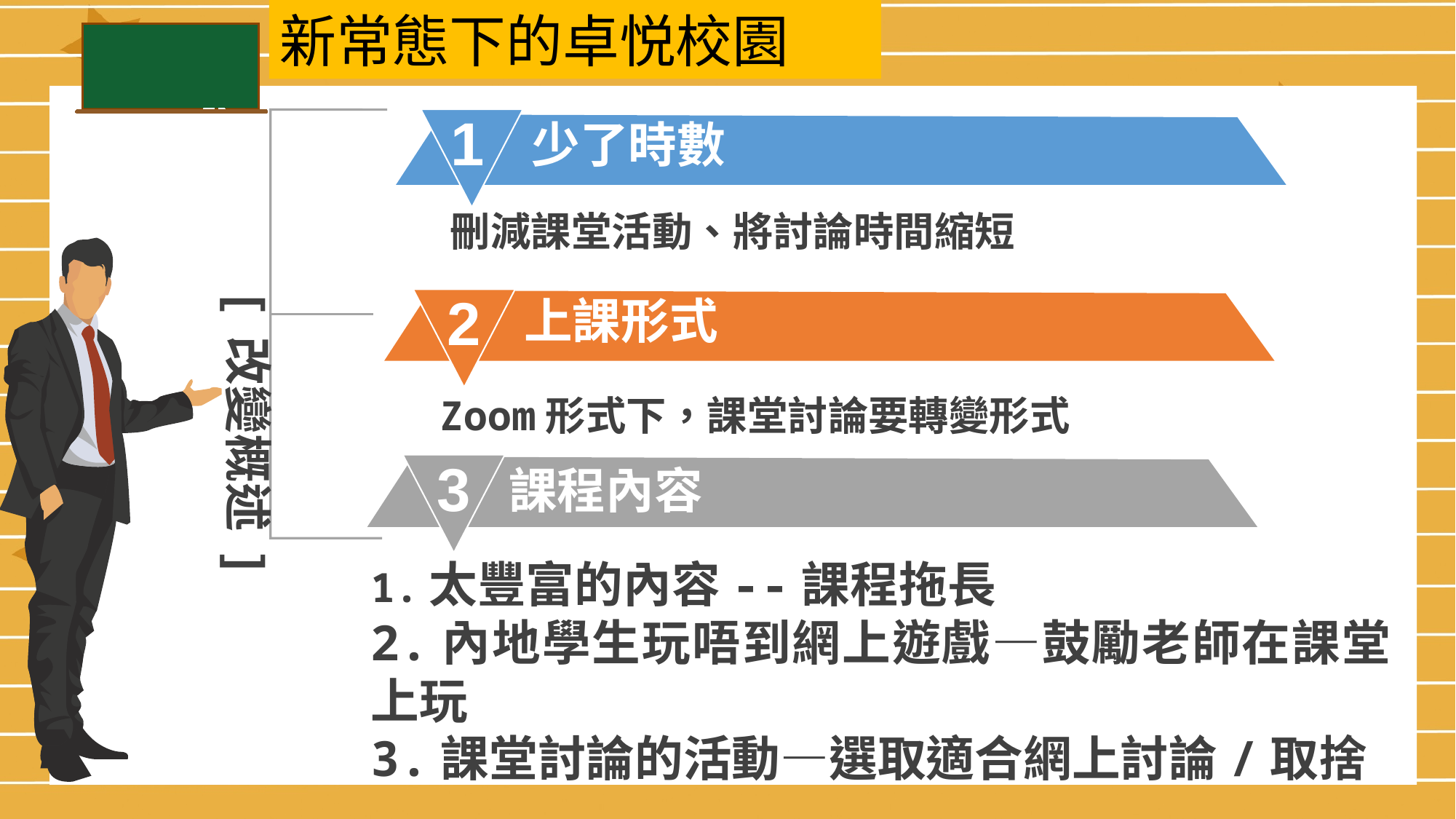

新常態下的卓悦校園

1

少了時數

刪減課堂活動、將討論時間縮短
[ 改變概述 ]

2

上課形式

Zoom形式下，課堂討論要轉變形式
3

課程內容

1.太豐富的內容--課程拖長
2.內地學生玩唔到網上遊戲—鼓勵老師在課堂上玩
3.課堂討論的活動—選取適合網上討論/取捨